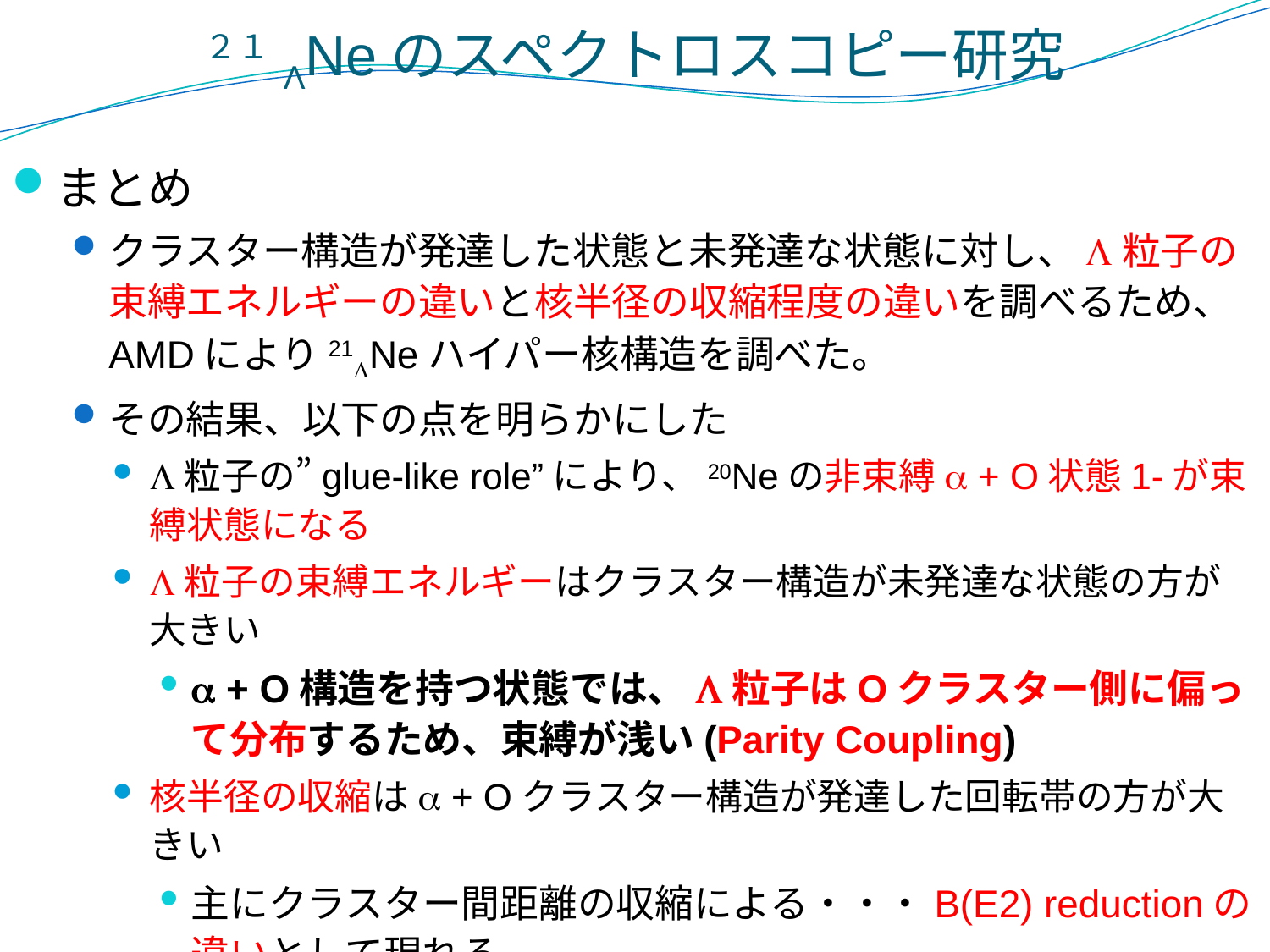

# ２１ΛNeのスペクトロスコピー研究
まとめ
クラスター構造が発達した状態と未発達な状態に対し、Λ粒子の束縛エネルギーの違いと核半径の収縮程度の違いを調べるため、AMDにより21ΛNeハイパー核構造を調べた。
その結果、以下の点を明らかにした
Λ粒子の”glue-like role”により、20Neの非束縛α + O状態1-が束縛状態になる
Λ粒子の束縛エネルギーはクラスター構造が未発達な状態の方が大きい
α + O構造を持つ状態では、Λ粒子はOクラスター側に偏って分布するため、束縛が浅い(Parity Coupling)
核半径の収縮はα + Oクラスター構造が発達した回転帯の方が大きい
主にクラスター間距離の収縮による・・・B(E2) reductionの違いとして現れる